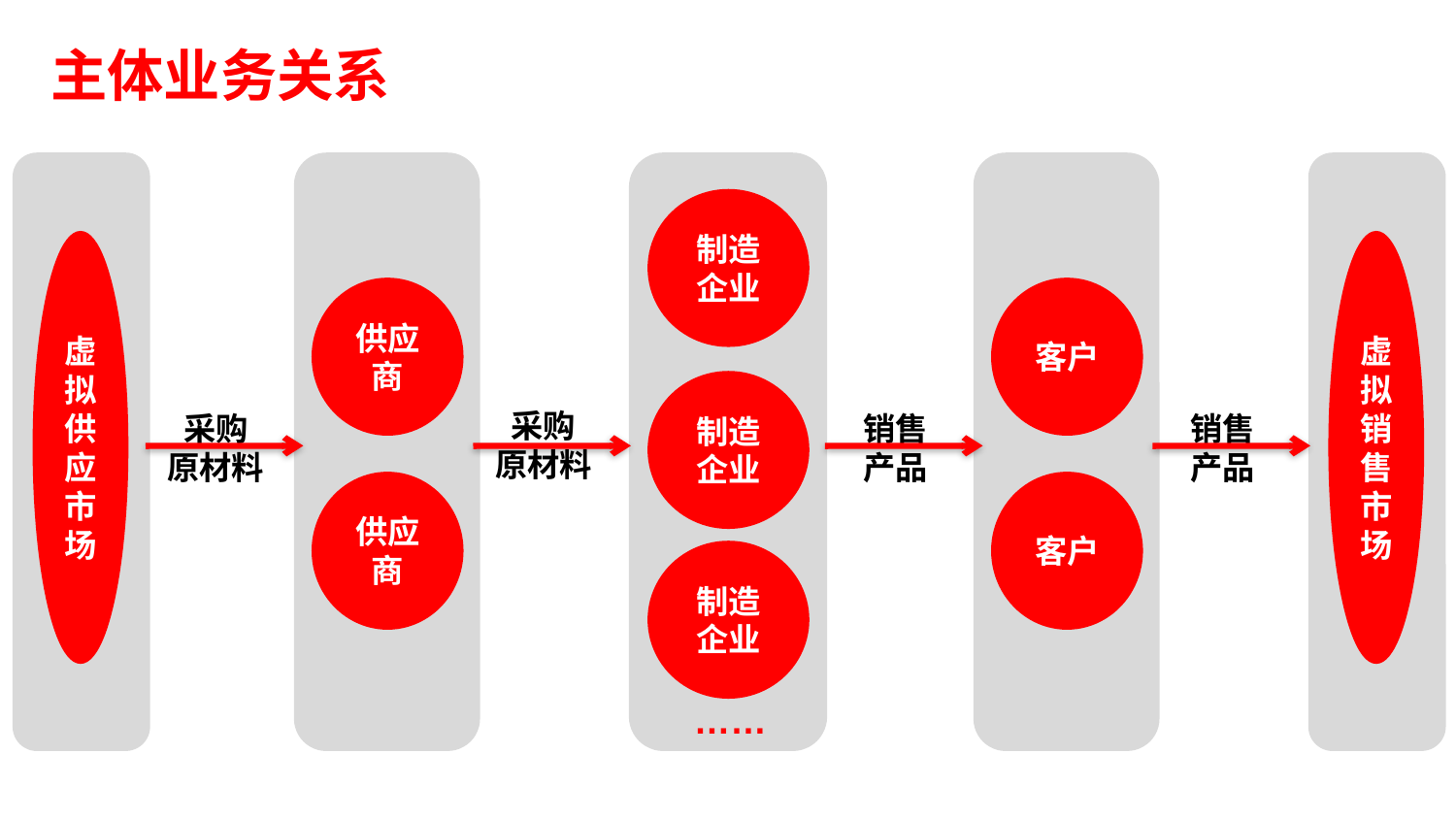

主体业务关系

虚拟供应市场

供应商
供应商

制造企业
制造企业
制造企业
……

客户
客户

虚拟销售市场
采购
原材料
采购
原材料
销售
产品
销售
产品